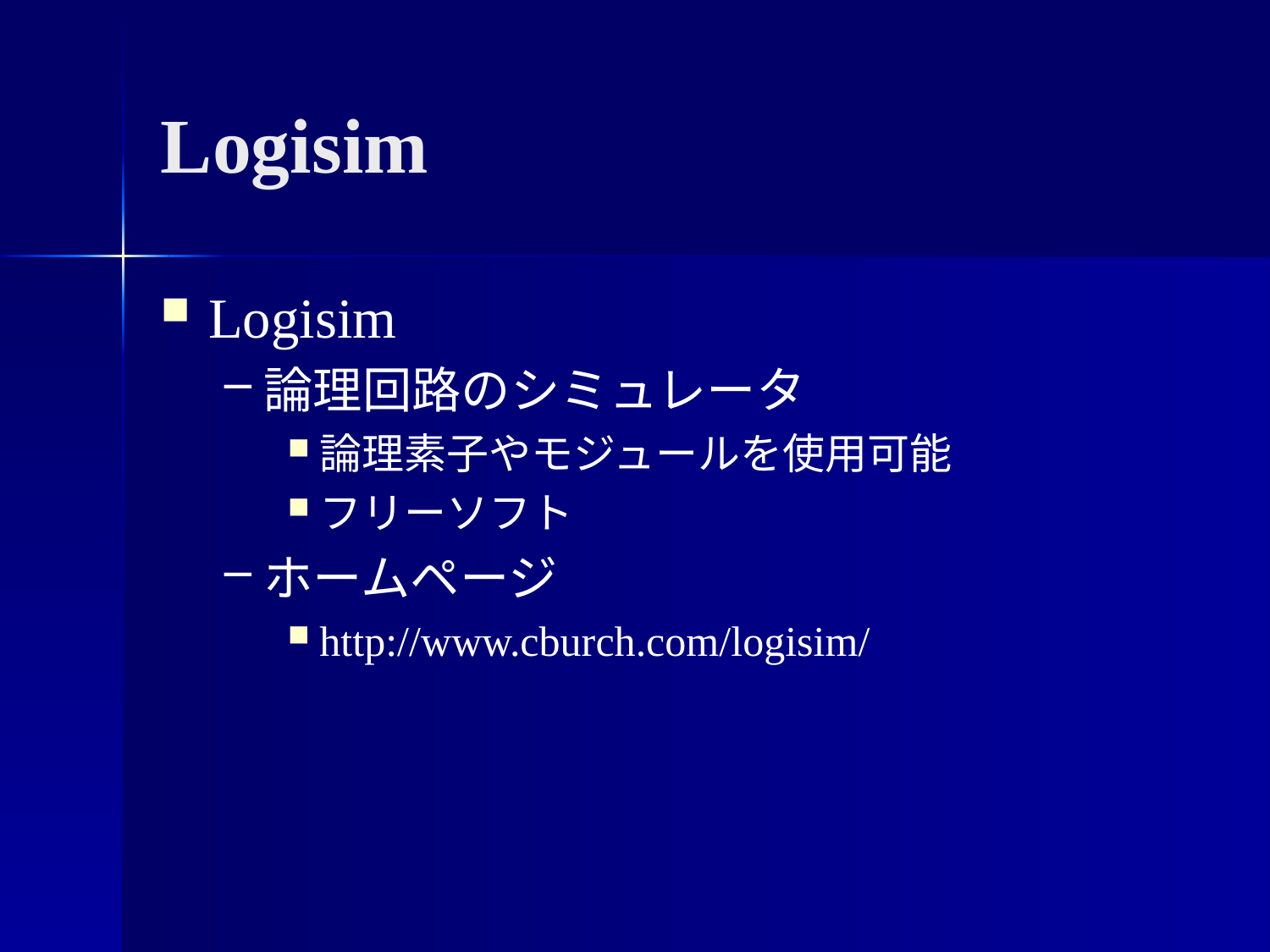

# Logisim
Logisim
論理回路のシミュレータ
論理素子やモジュールを使用可能
フリーソフト
ホームページ
http://www.cburch.com/logisim/